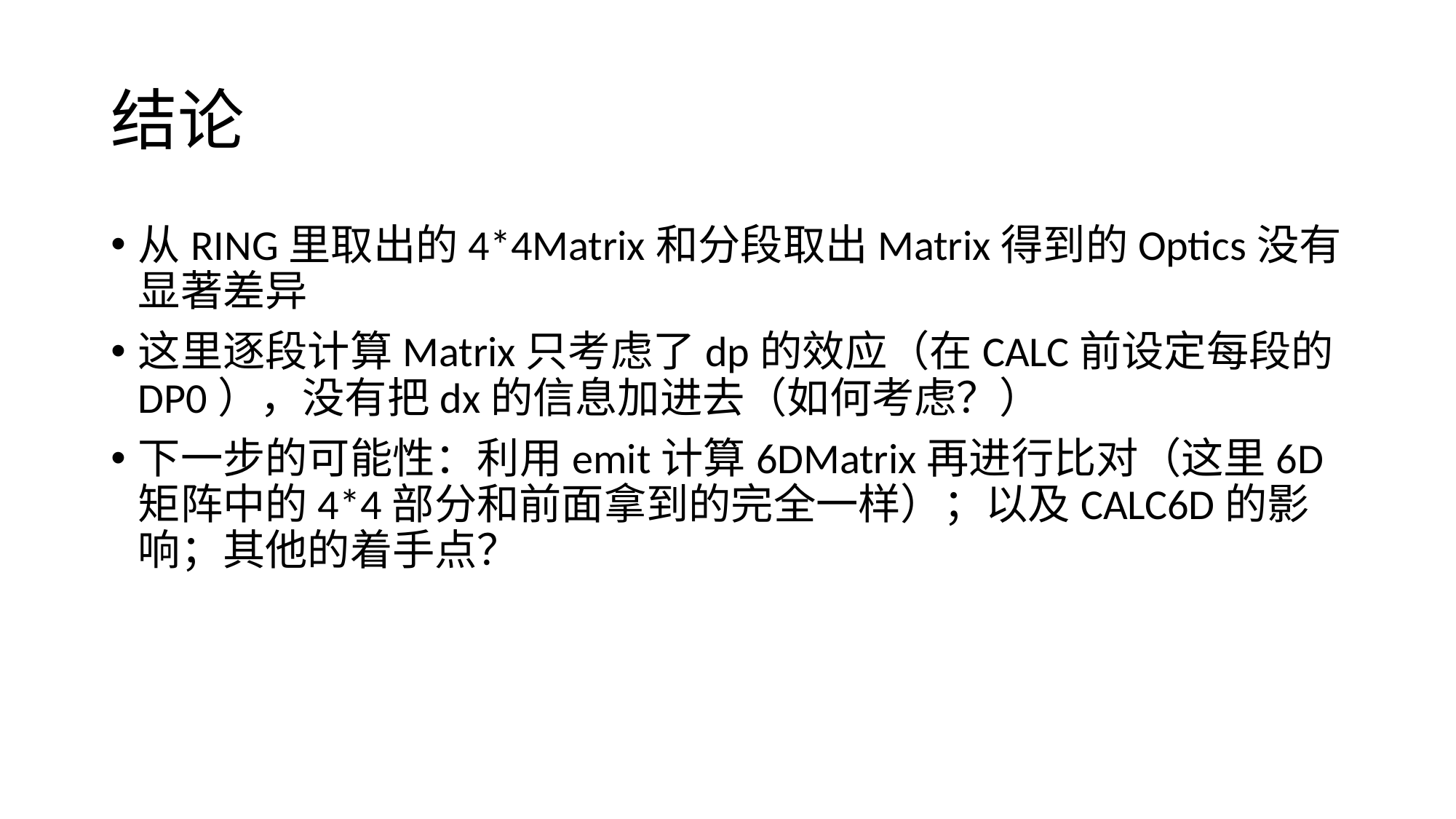

# 结论
从RING里取出的4*4Matrix和分段取出Matrix得到的Optics没有显著差异
这里逐段计算Matrix只考虑了dp的效应（在CALC前设定每段的DP0），没有把dx的信息加进去（如何考虑？）
下一步的可能性：利用emit计算6DMatrix再进行比对（这里6D矩阵中的4*4部分和前面拿到的完全一样）；以及CALC6D的影响；其他的着手点？